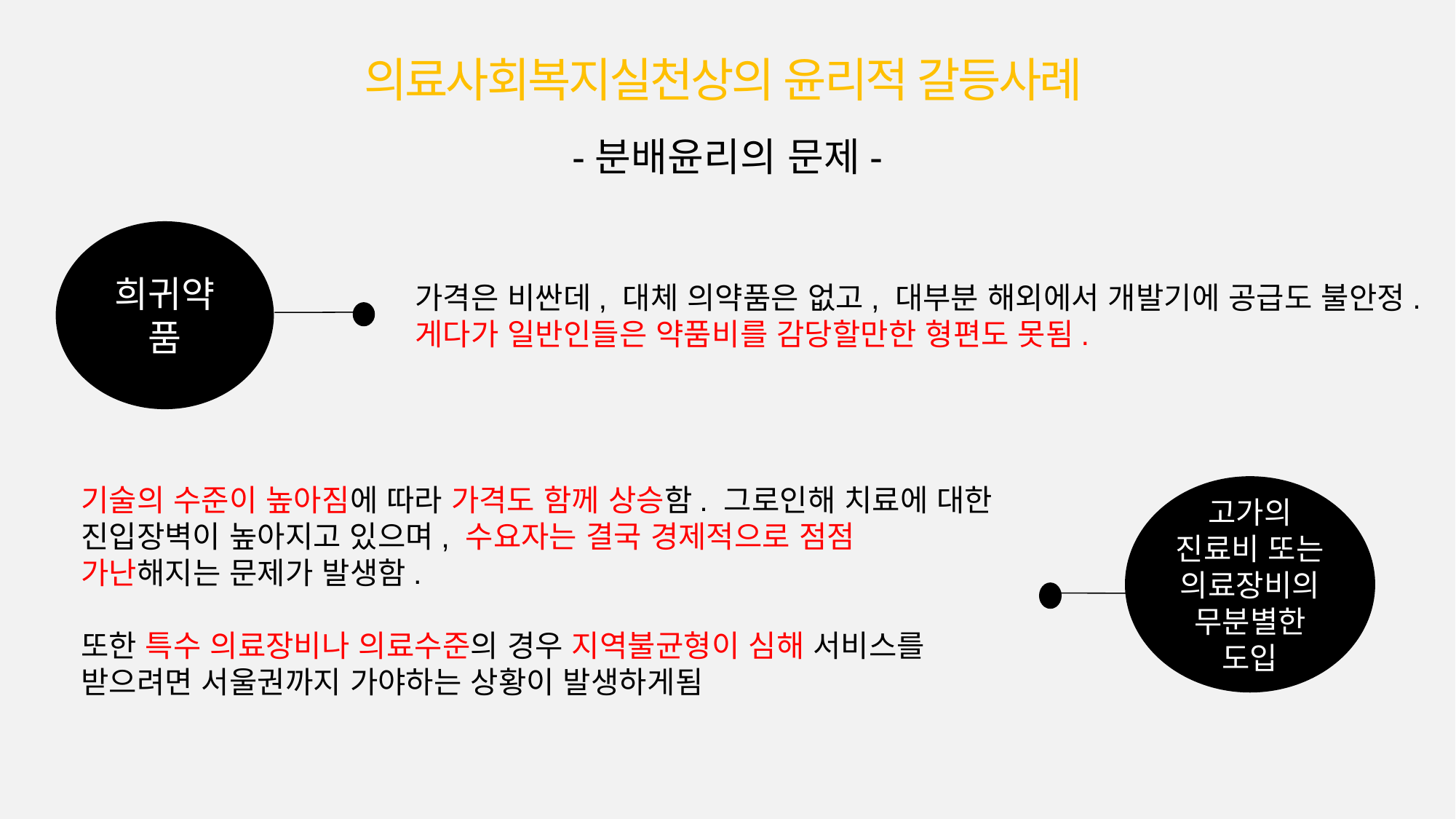

의료사회복지실천상의 윤리적 갈등사례
-분배윤리의 문제-
희귀약품

가격은 비싼데, 대체 의약품은 없고, 대부분 해외에서 개발기에 공급도 불안정.
게다가 일반인들은 약품비를 감당할만한 형편도 못됨.
기술의 수준이 높아짐에 따라 가격도 함께 상승함. 그로인해 치료에 대한 진입장벽이 높아지고 있으며, 수요자는 결국 경제적으로 점점 가난해지는 문제가 발생함.

또한 특수 의료장비나 의료수준의 경우 지역불균형이 심해 서비스를 받으려면 서울권까지 가야하는 상황이 발생하게됨
고가의 진료비 또는 의료장비의 무분별한 도입